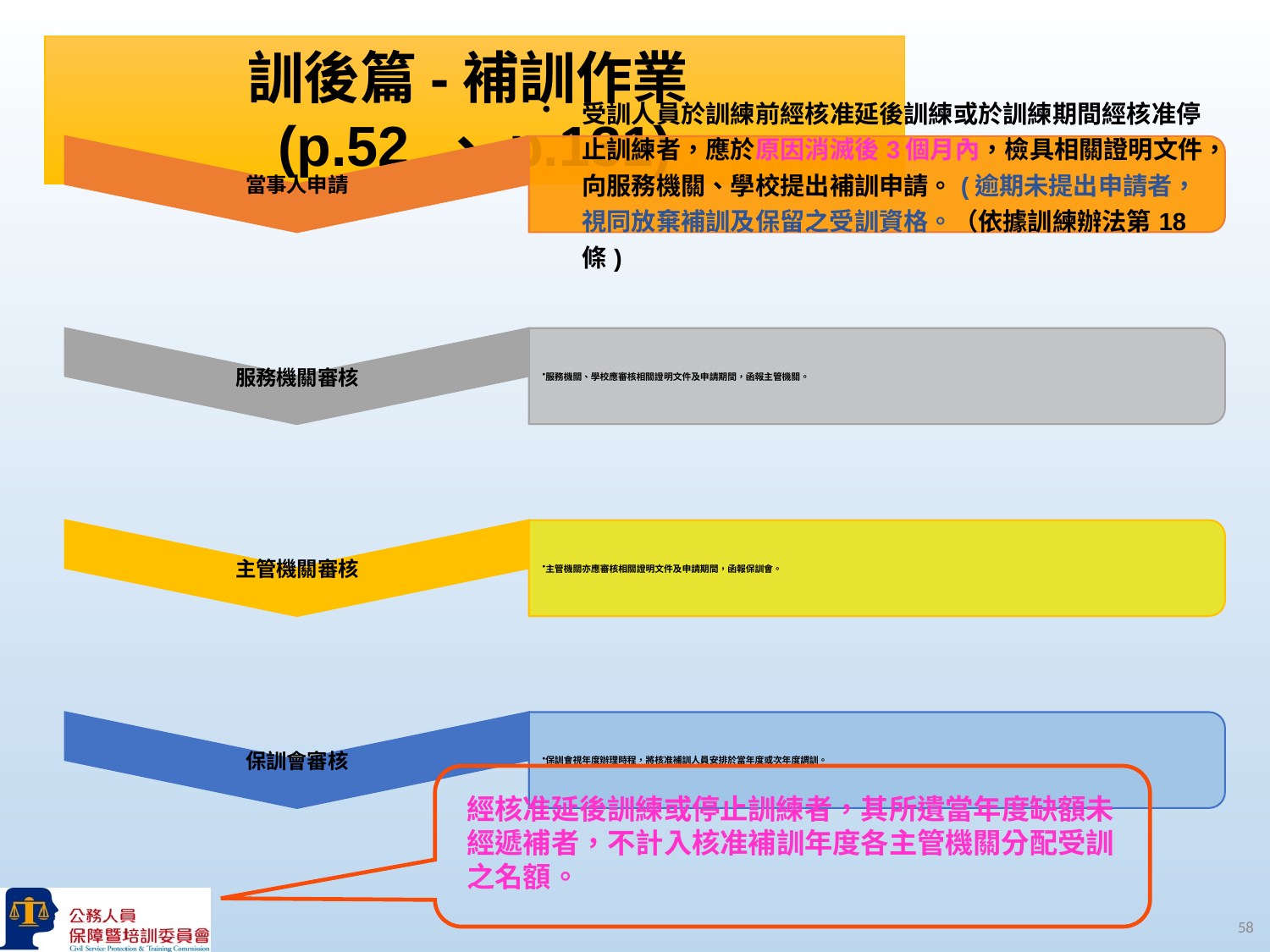

訓後篇-補訓作業(p.52 、p.131)
當事人申請
服務機關審核
服務機關、學校應審核相關證明文件及申請期間，函報主管機關。
主管機關審核
保訓會視年度辦理時程，將核准補訓人員安排於當年度或次年度調訓。
保訓會審核
主管機關亦應審核相關證明文件及申請期間，函報保訓會。

經核准延後訓練或停止訓練者，其所遺當年度缺額未經遞補者，不計入核准補訓年度各主管機關分配受訓之名額。

58